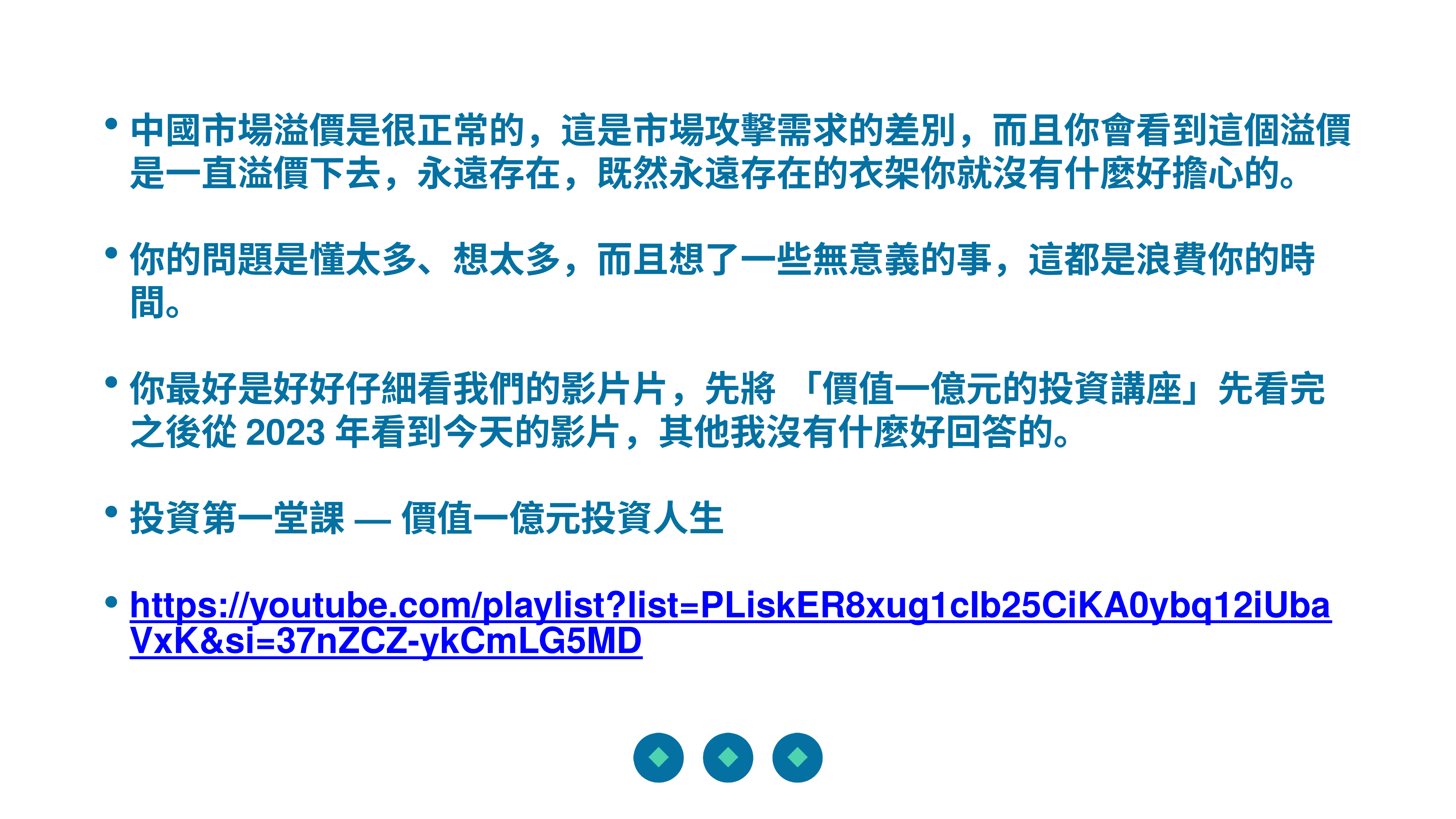

中國市場溢價是很正常的，這是市場攻擊需求的差別，而且你會看到這個溢價是一直溢價下去，永遠存在，既然永遠存在的衣架你就沒有什麼好擔心的。

你的問題是懂太多、想太多，而且想了一些無意義的事，這都是浪費你的時間。

你最好是好好仔細看我們的影片片，先將 「價值一億元的投資講座」先看完之後從2023年看到今天的影片，其他我沒有什麼好回答的。

投資第一堂課 — 價值一億元投資人生

https://youtube.com/playlist?list=PLiskER8xug1cIb25CiKA0ybq12iUbaVxK&si=37nZCZ-ykCmLG5MD